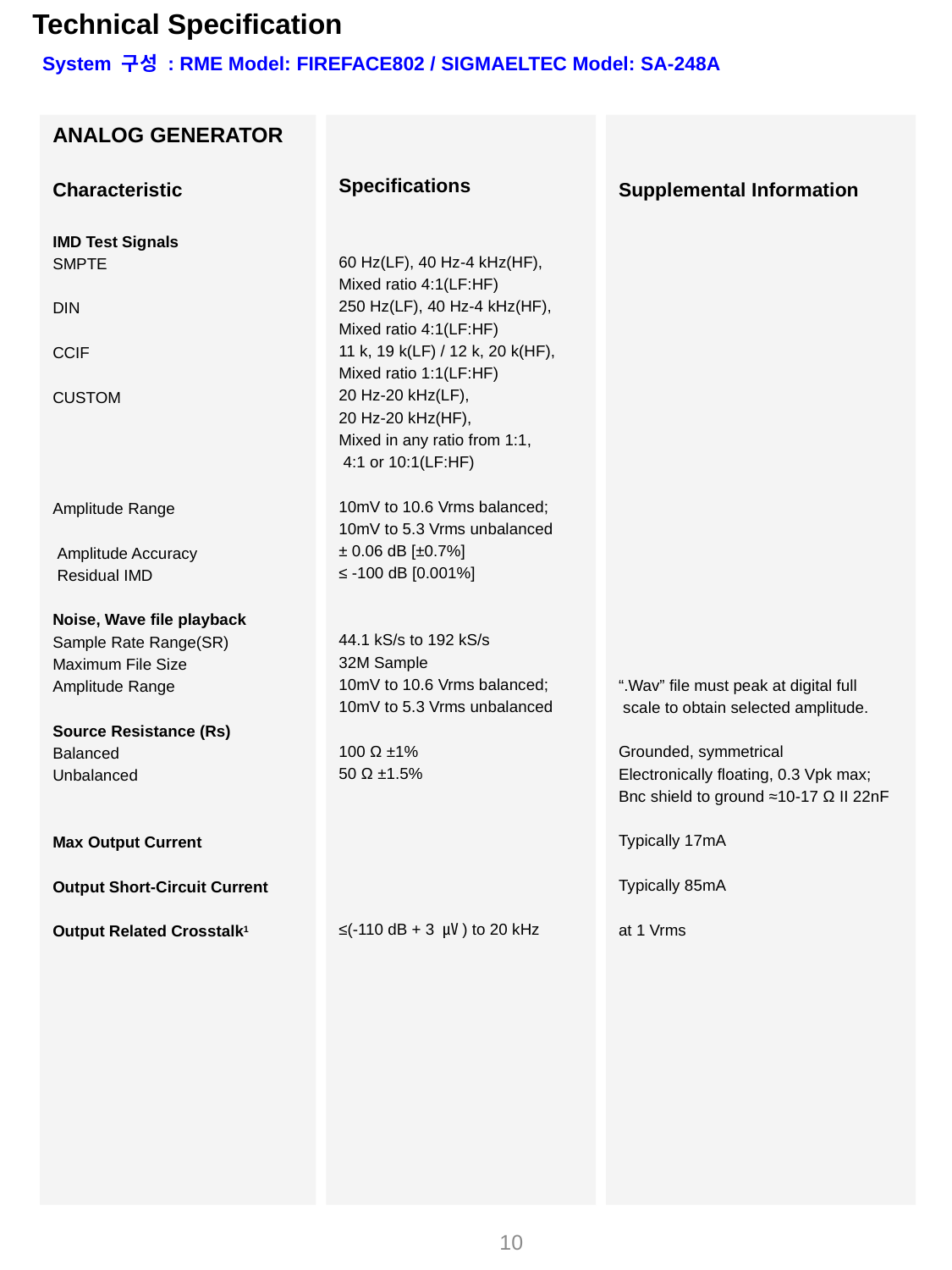

Technical Specification
System 구성 : RME Model: FIREFACE802 / SIGMAELTEC Model: SA-248A
ANALOG GENERATOR

Characteristic

IMD Test Signals
SMPTE

DIN

CCIF

CUSTOM

Amplitude Range

 Amplitude Accuracy
 Residual IMD

Noise, Wave file playback
Sample Rate Range(SR)
Maximum File Size
Amplitude Range

Source Resistance (Rs)
Balanced
Unbalanced

Max Output Current

Output Short-Circuit Current

Output Related Crosstalk1

Specifications

60 Hz(LF), 40 Hz-4 kHz(HF),
Mixed ratio 4:1(LF:HF)
250 Hz(LF), 40 Hz-4 kHz(HF),
Mixed ratio 4:1(LF:HF)
11 k, 19 k(LF) / 12 k, 20 k(HF),
Mixed ratio 1:1(LF:HF)
20 Hz-20 kHz(LF),
20 Hz-20 kHz(HF),
Mixed in any ratio from 1:1,
 4:1 or 10:1(LF:HF)

10mV to 10.6 Vrms balanced;
10mV to 5.3 Vrms unbalanced
± 0.06 dB [±0.7%]
≤ -100 dB [0.001%]

44.1 kS/s to 192 kS/s
32M Sample
10mV to 10.6 Vrms balanced;
10mV to 5.3 Vrms unbalanced

100 Ω ±1%
50 Ω ±1.5%

≤(-110 dB + 3 ㎶) to 20 kHz

Supplemental Information

“.Wav” file must peak at digital full
 scale to obtain selected amplitude.

Grounded, symmetrical
Electronically floating, 0.3 Vpk max;
Bnc shield to ground ≈10-17 Ω II 22nF

Typically 17mA

Typically 85mA

at 1 Vrms

10